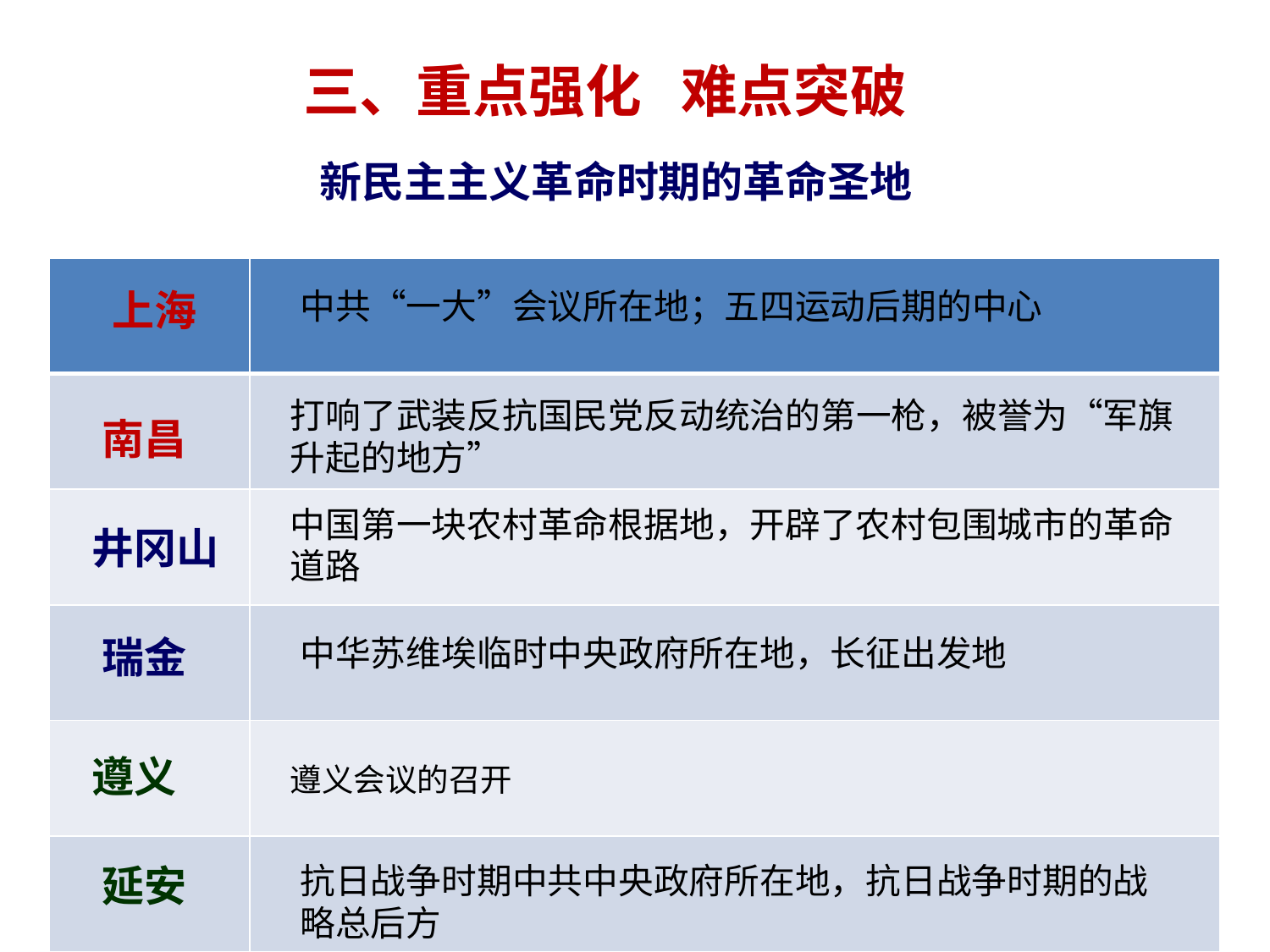

三、重点强化   难点突破
新民主主义革命时期的革命圣地
|  |  |
| --- | --- |
|  |  |
|  |  |
|  |  |
|  |  |
|  |  |
上海
中共“一大”会议所在地；五四运动后期的中心
打响了武装反抗国民党反动统治的第一枪，被誉为“军旗升起的地方”
南昌
中国第一块农村革命根据地，开辟了农村包围城市的革命道路
井冈山
瑞金
中华苏维埃临时中央政府所在地，长征出发地
遵义
遵义会议的召开
延安
抗日战争时期中共中央政府所在地，抗日战争时期的战略总后方